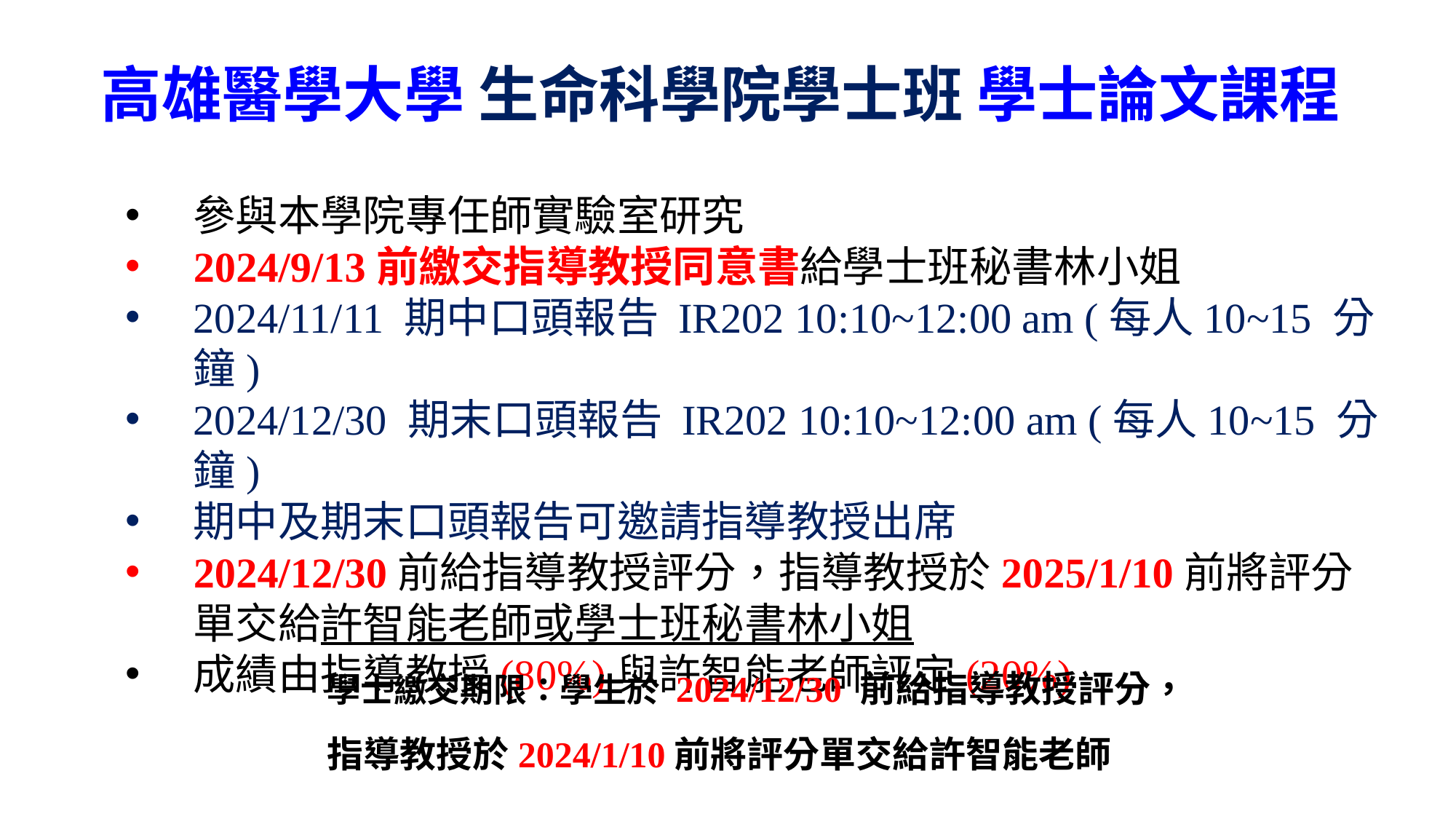

高雄醫學大學 生命科學院學士班 學士論文課程
參與本學院專任師實驗室研究
2024/9/13前繳交指導教授同意書給學士班秘書林小姐
2024/11/11 期中口頭報告 IR202 10:10~12:00 am (每人10~15 分鐘)
2024/12/30 期末口頭報告 IR202 10:10~12:00 am (每人10~15 分鐘)
期中及期末口頭報告可邀請指導教授出席
2024/12/30前給指導教授評分，指導教授於2025/1/10前將評分單交給許智能老師或學士班秘書林小姐
成績由指導教授(80%)與許智能老師評定(20%)

學士繳交期限：學生於 2024/12/30 前給指導教授評分，
指導教授於2024/1/10前將評分單交給許智能老師